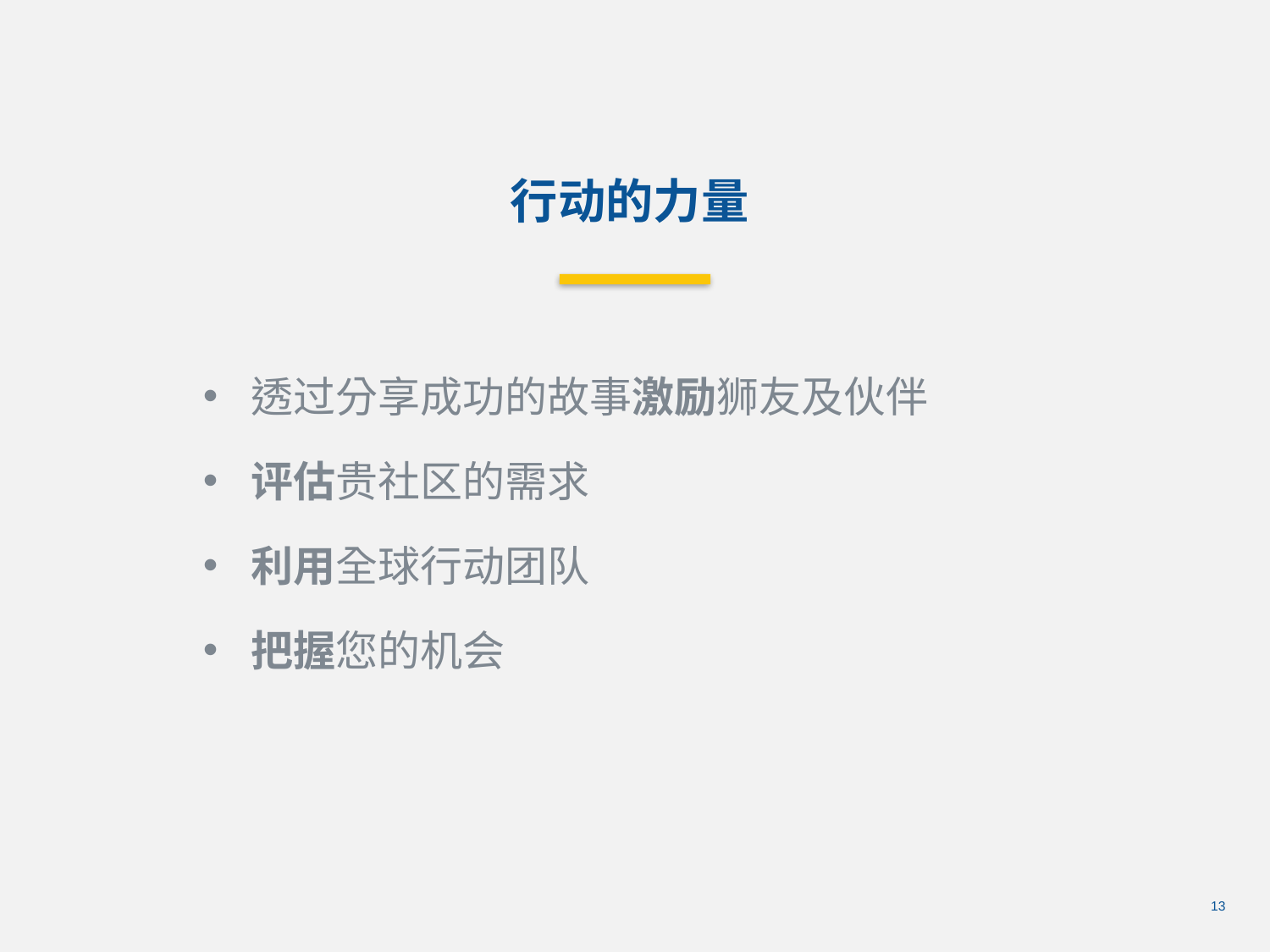

行动的力量
透过分享成功的故事激励狮友及伙伴
评估贵社区的需求
利用全球行动团队
把握您的机会